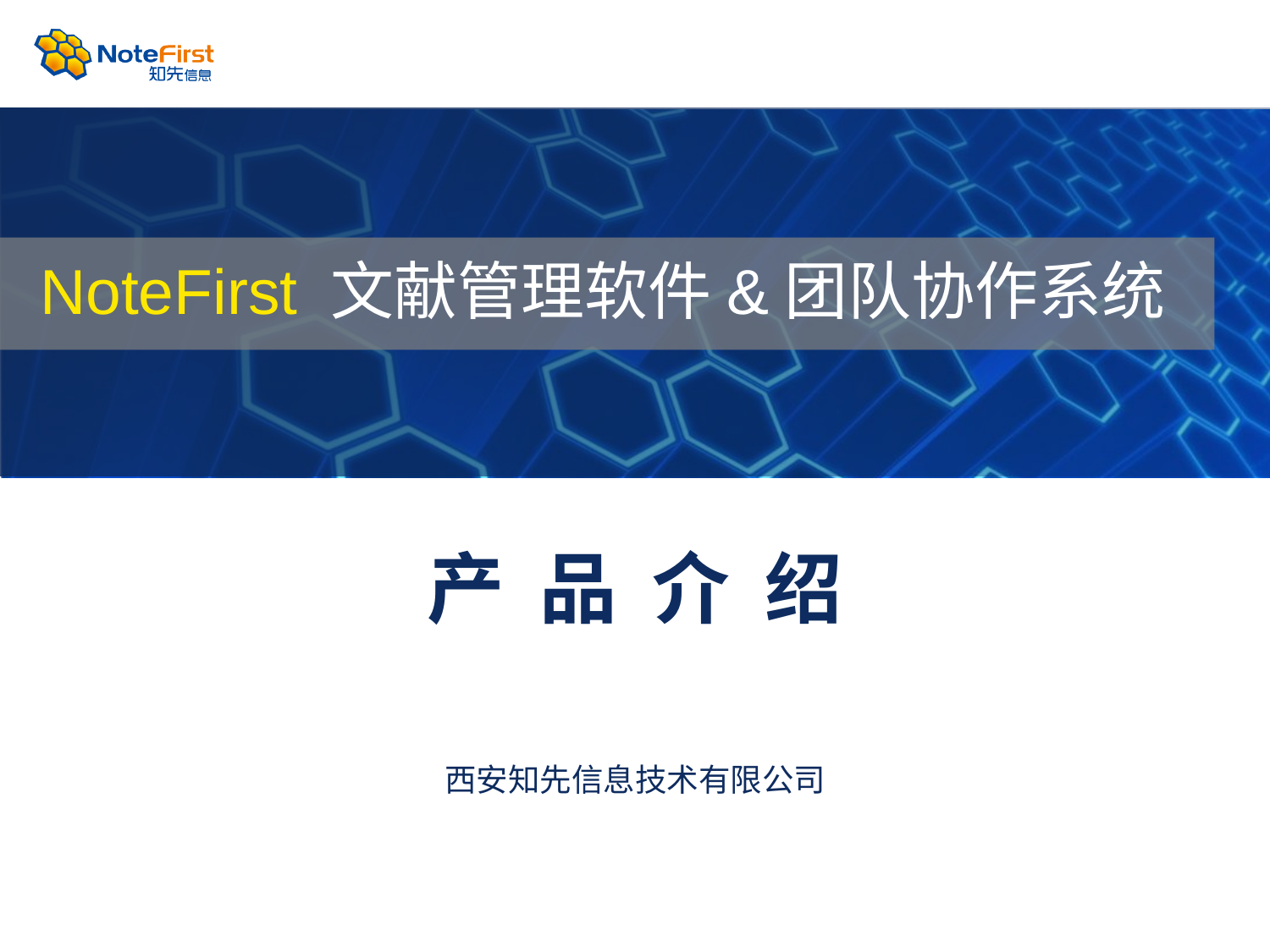

# NoteFirst 文献管理软件&团队协作系统
产  品  介  绍
西安知先信息技术有限公司